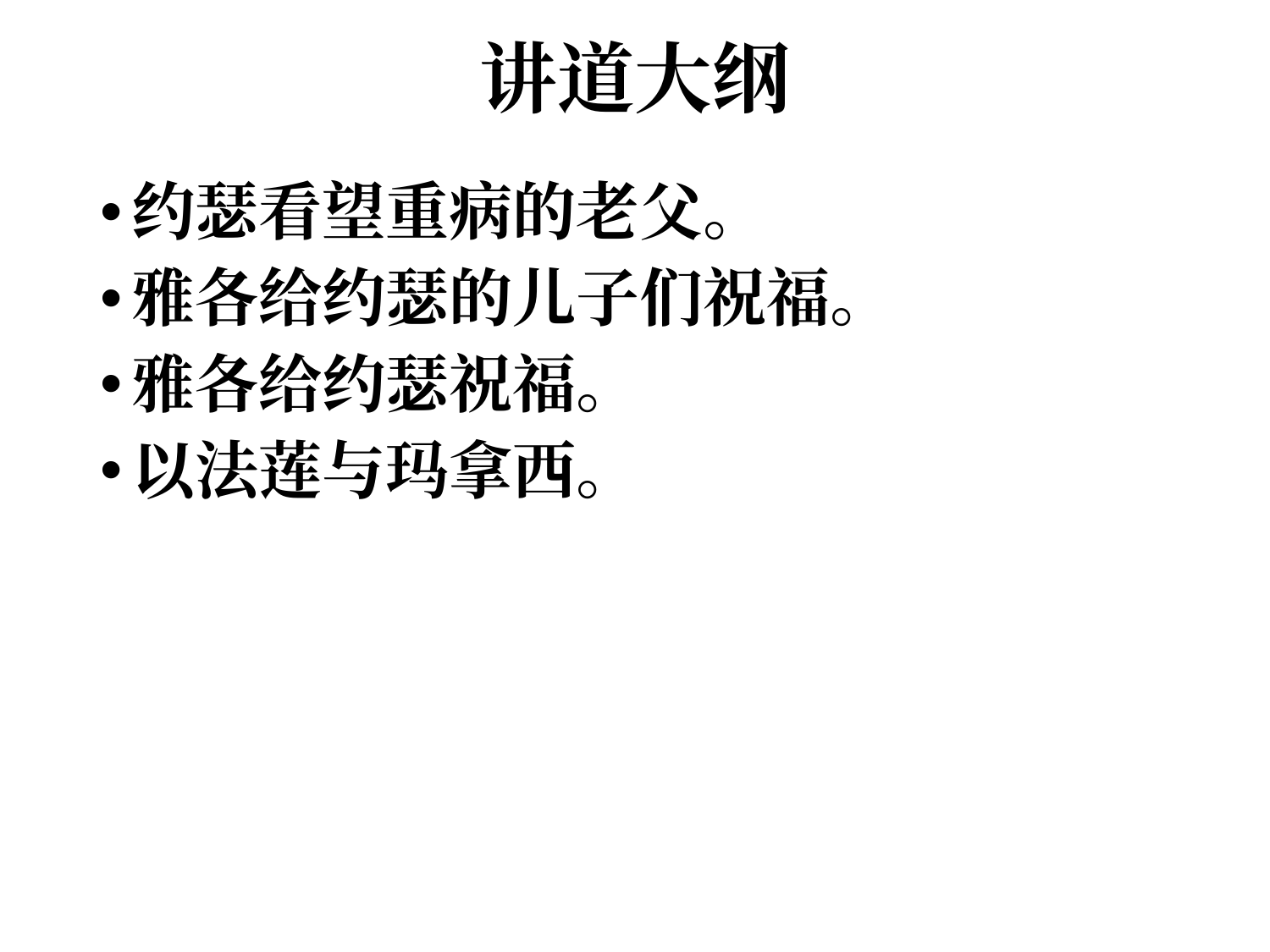

# 讲道大纲
约瑟看望重病的老父。
雅各给约瑟的儿子们祝福。
雅各给约瑟祝福。
以法莲与玛拿西。